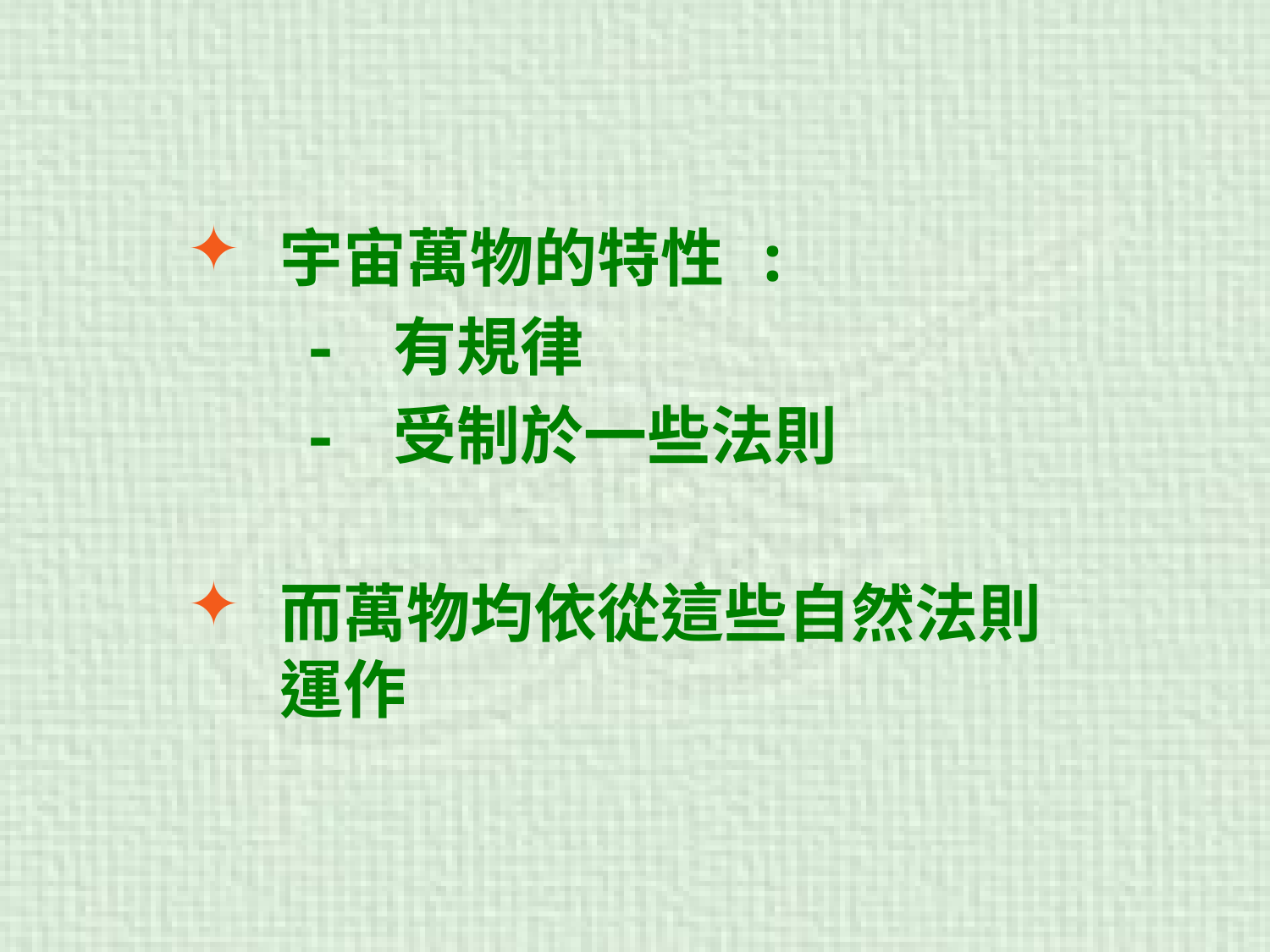

#
宇宙萬物的特性 :
   - 有規律
   - 受制於一些法則

而萬物均依從這些自然法則             運作